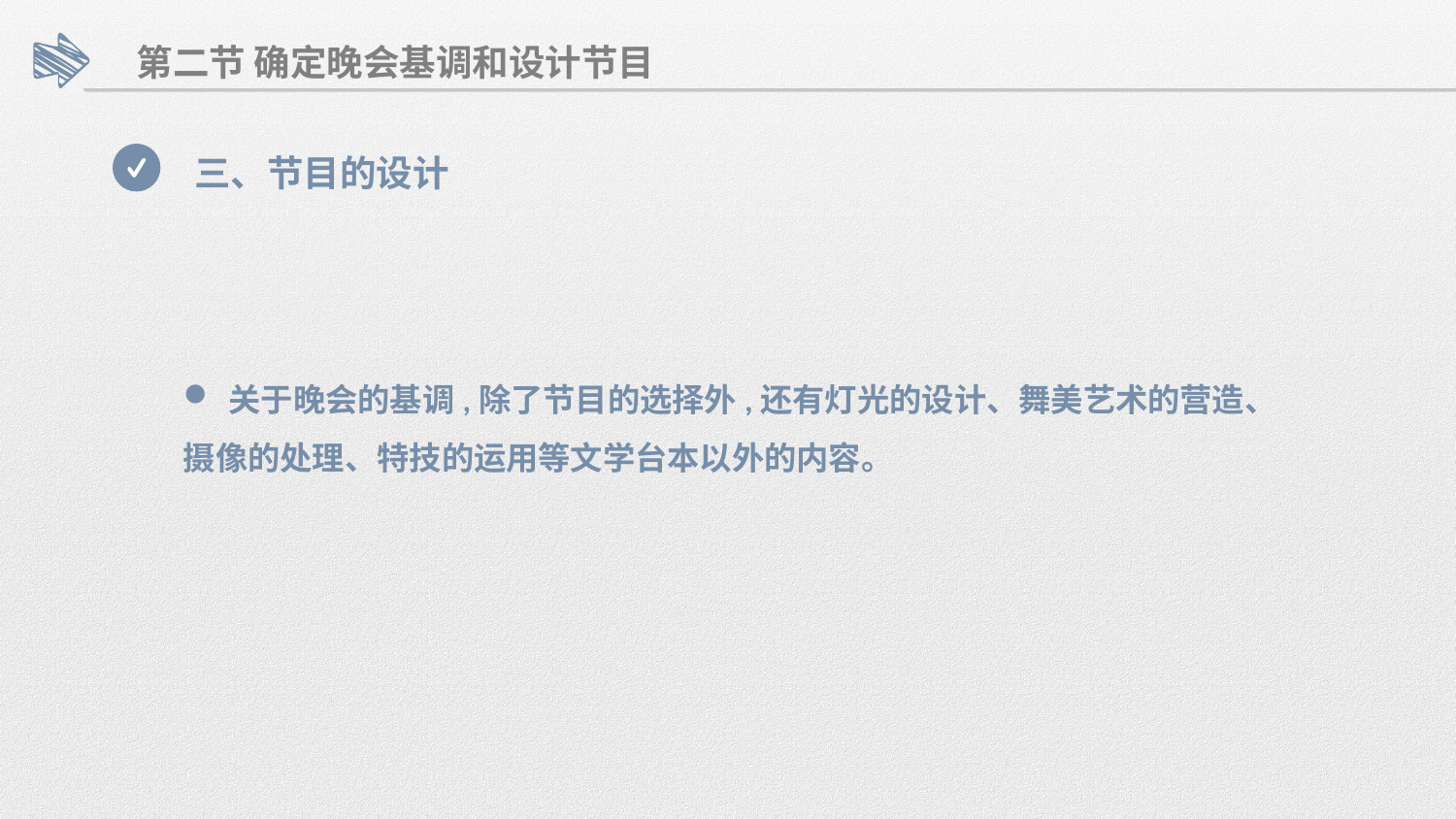

第二节 确定晚会基调和设计节目
三、节目的设计

关于晚会的基调,除了节目的选择外,还有灯光的设计、舞美艺术的营造、
摄像的处理、特技的运用等文学台本以外的内容。